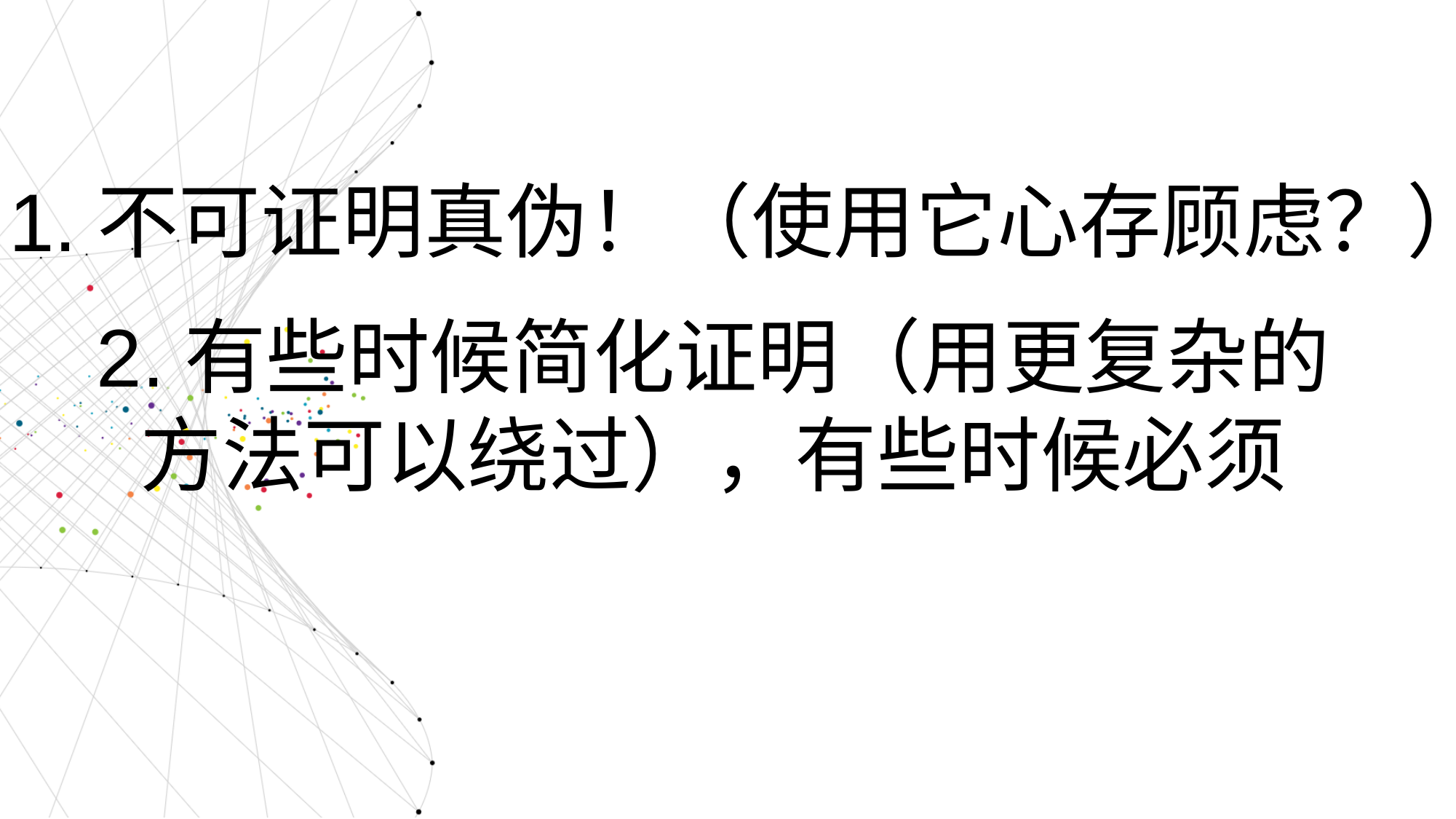

1.不可证明真伪！（使用它心存顾虑？）
2.有些时候简化证明（用更复杂的
方法可以绕过），有些时候必须